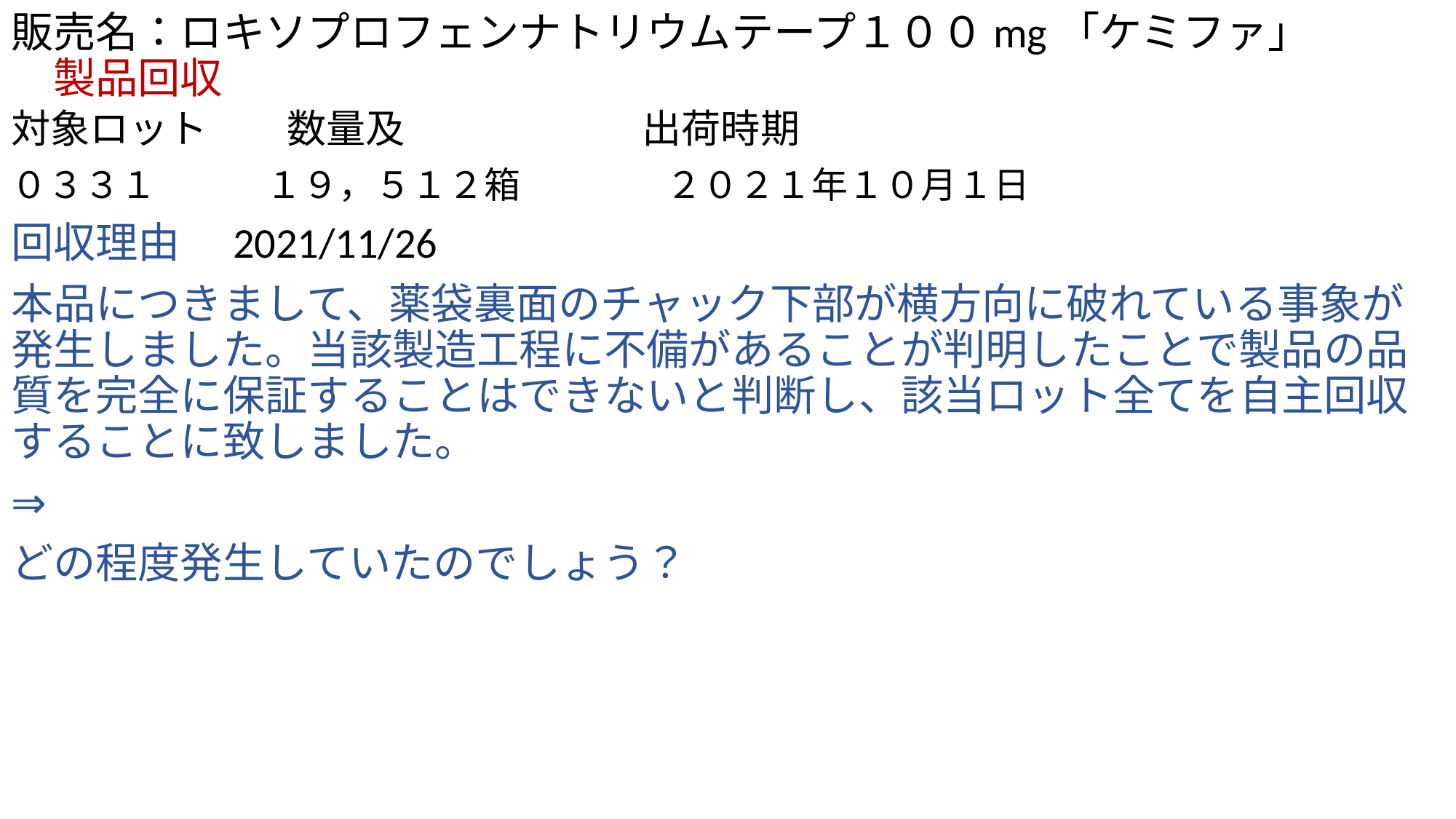

# 販売名：ロキソプロフェンナトリウムテープ１００mg「ケミファ」　　　　製品回収
対象ロット　　数量及　　　　　　出荷時期
０３３１　　　１９，５１２箱　　　　２０２１年１０月１日
回収理由　2021/11/26
本品につきまして、薬袋裏面のチャック下部が横方向に破れている事象が発生しました。当該製造工程に不備があることが判明したことで製品の品質を完全に保証することはできないと判断し、該当ロット全てを自主回収することに致しました。
⇒
どの程度発生していたのでしょう？